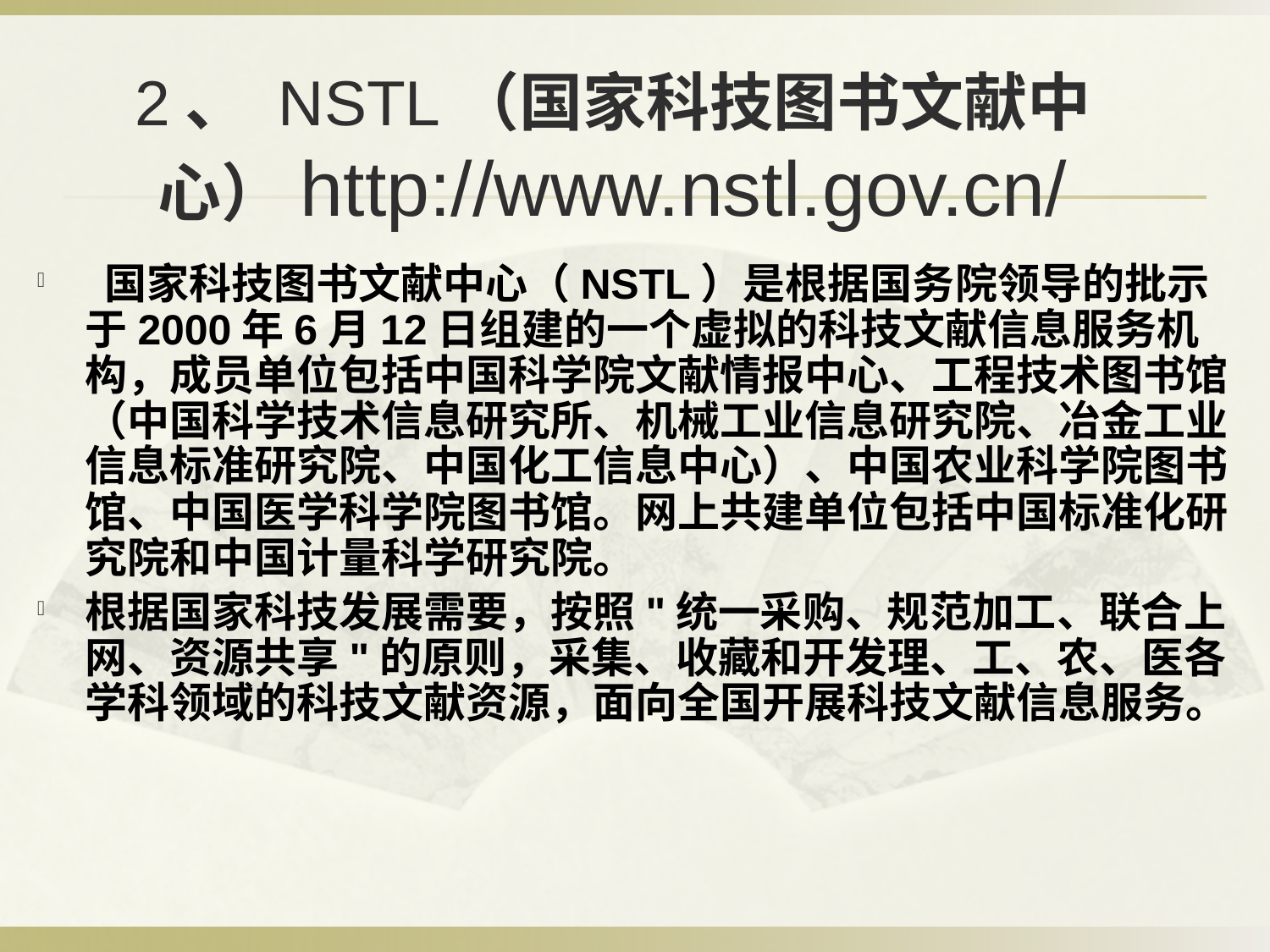

# 2、 NSTL（国家科技图书文献中心）http://www.nstl.gov.cn/
 国家科技图书文献中心（NSTL）是根据国务院领导的批示于2000年6月12日组建的一个虚拟的科技文献信息服务机构，成员单位包括中国科学院文献情报中心、工程技术图书馆（中国科学技术信息研究所、机械工业信息研究院、冶金工业信息标准研究院、中国化工信息中心）、中国农业科学院图书馆、中国医学科学院图书馆。网上共建单位包括中国标准化研究院和中国计量科学研究院。
根据国家科技发展需要，按照"统一采购、规范加工、联合上网、资源共享"的原则，采集、收藏和开发理、工、农、医各学科领域的科技文献资源，面向全国开展科技文献信息服务。